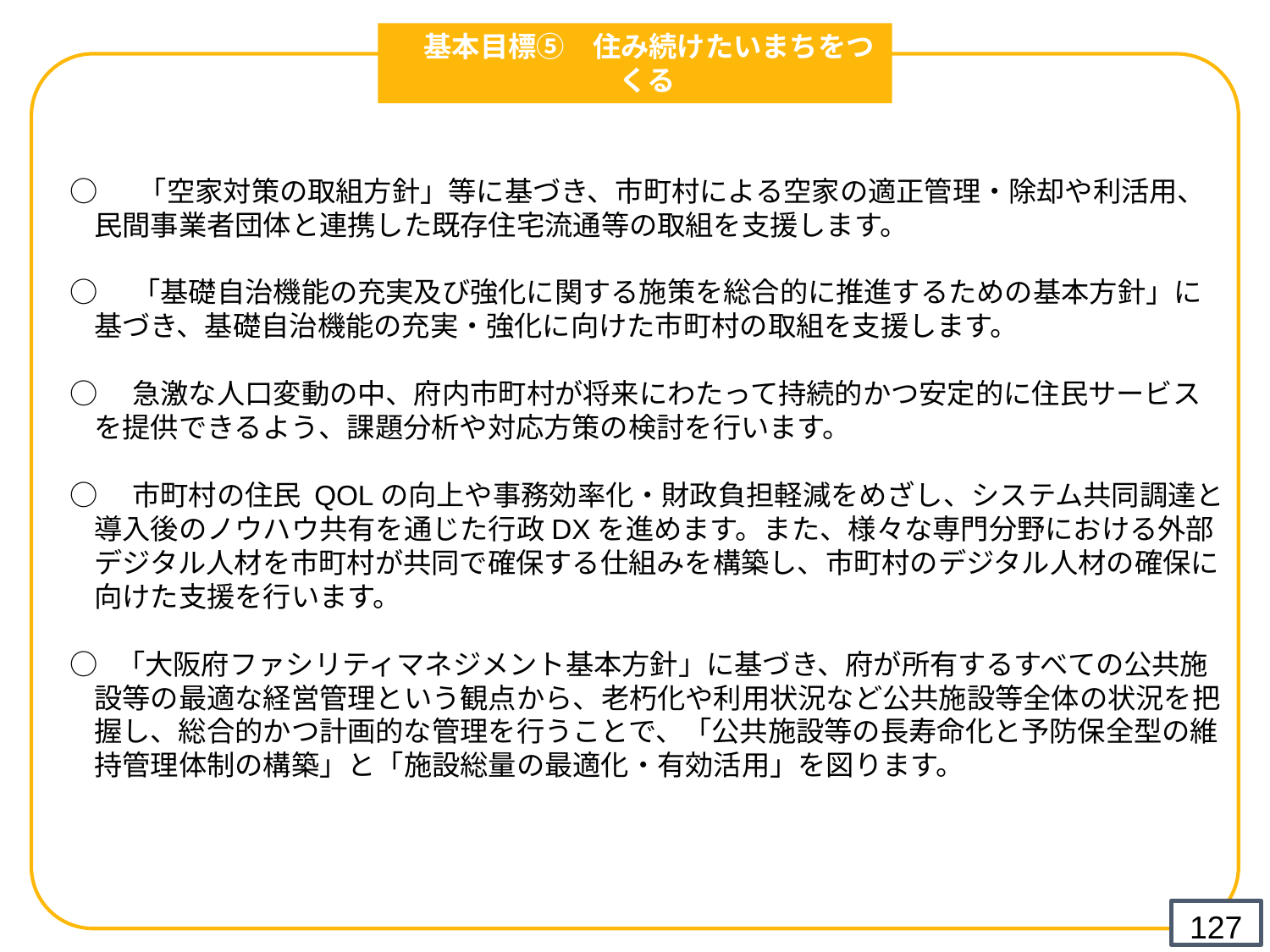

基本目標⑤　住み続けたいまちをつくる

○　 「空家対策の取組方針」等に基づき、市町村による空家の適正管理・除却や利活用、民間事業者団体と連携した既存住宅流通等の取組を支援します。

○　「基礎自治機能の充実及び強化に関する施策を総合的に推進するための基本方針」に基づき、基礎自治機能の充実・強化に向けた市町村の取組を支援します。

○　急激な人口変動の中、府内市町村が将来にわたって持続的かつ安定的に住民サービスを提供できるよう、課題分析や対応方策の検討を行います。

○　市町村の住民 QOLの向上や事務効率化・財政負担軽減をめざし、システム共同調達と導入後のノウハウ共有を通じた行政DXを進めます。また、様々な専門分野における外部デジタル人材を市町村が共同で確保する仕組みを構築し、市町村のデジタル人材の確保に向けた支援を行います。

○  「大阪府ファシリティマネジメント基本方針」に基づき、府が所有するすべての公共施設等の最適な経営管理という観点から、老朽化や利用状況など公共施設等全体の状況を把握し、総合的かつ計画的な管理を行うことで、「公共施設等の長寿命化と予防保全型の維持管理体制の構築」と「施設総量の最適化・有効活用」を図ります。

127